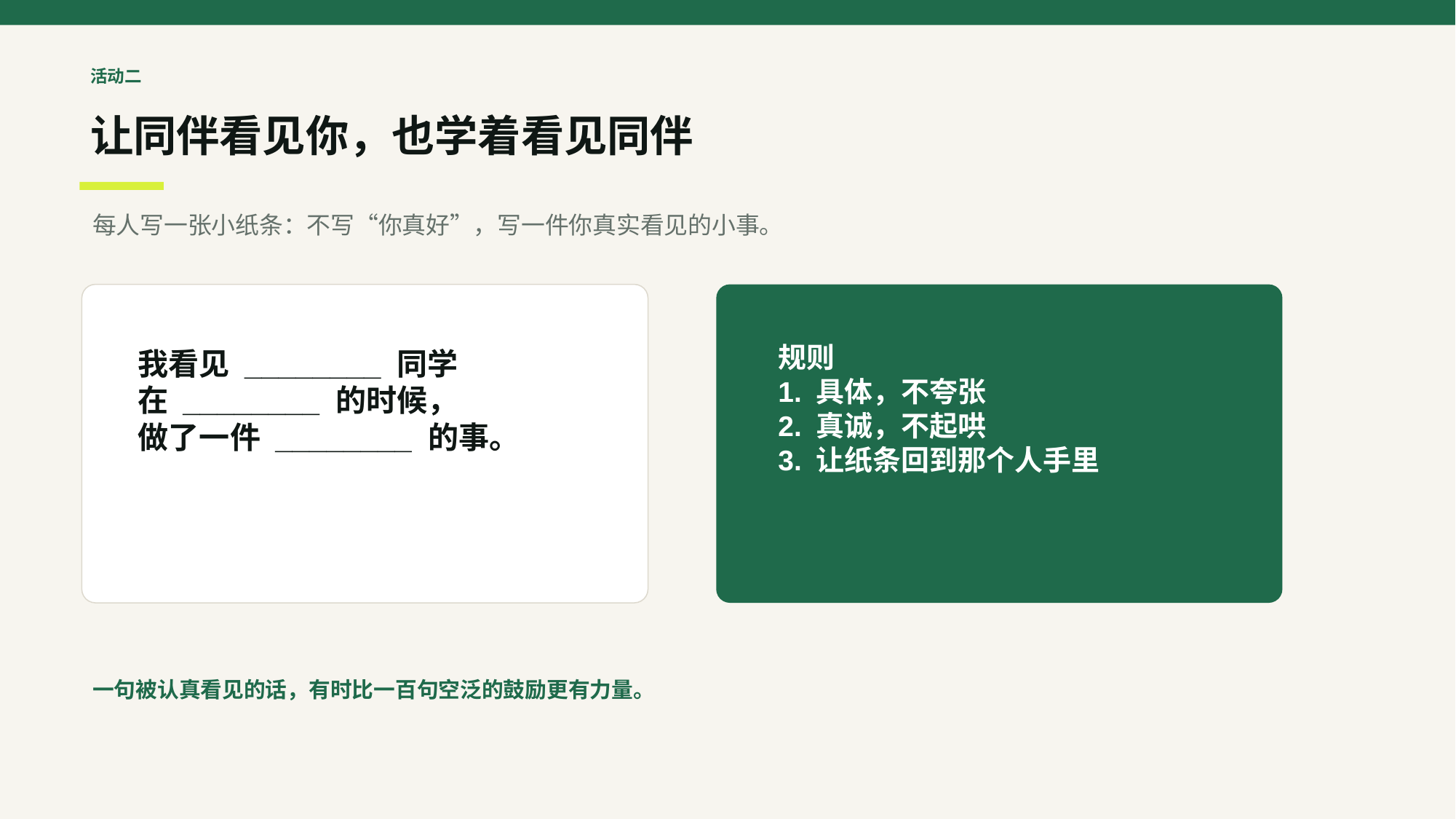

活动二
让同伴看见你，也学着看见同伴

每人写一张小纸条：不写“你真好”，写一件你真实看见的小事。

规则
1. 具体，不夸张
2. 真诚，不起哄
3. 让纸条回到那个人手里
我看见 ________ 同学
在 ________ 的时候，
做了一件 ________ 的事。
一句被认真看见的话，有时比一百句空泛的鼓励更有力量。